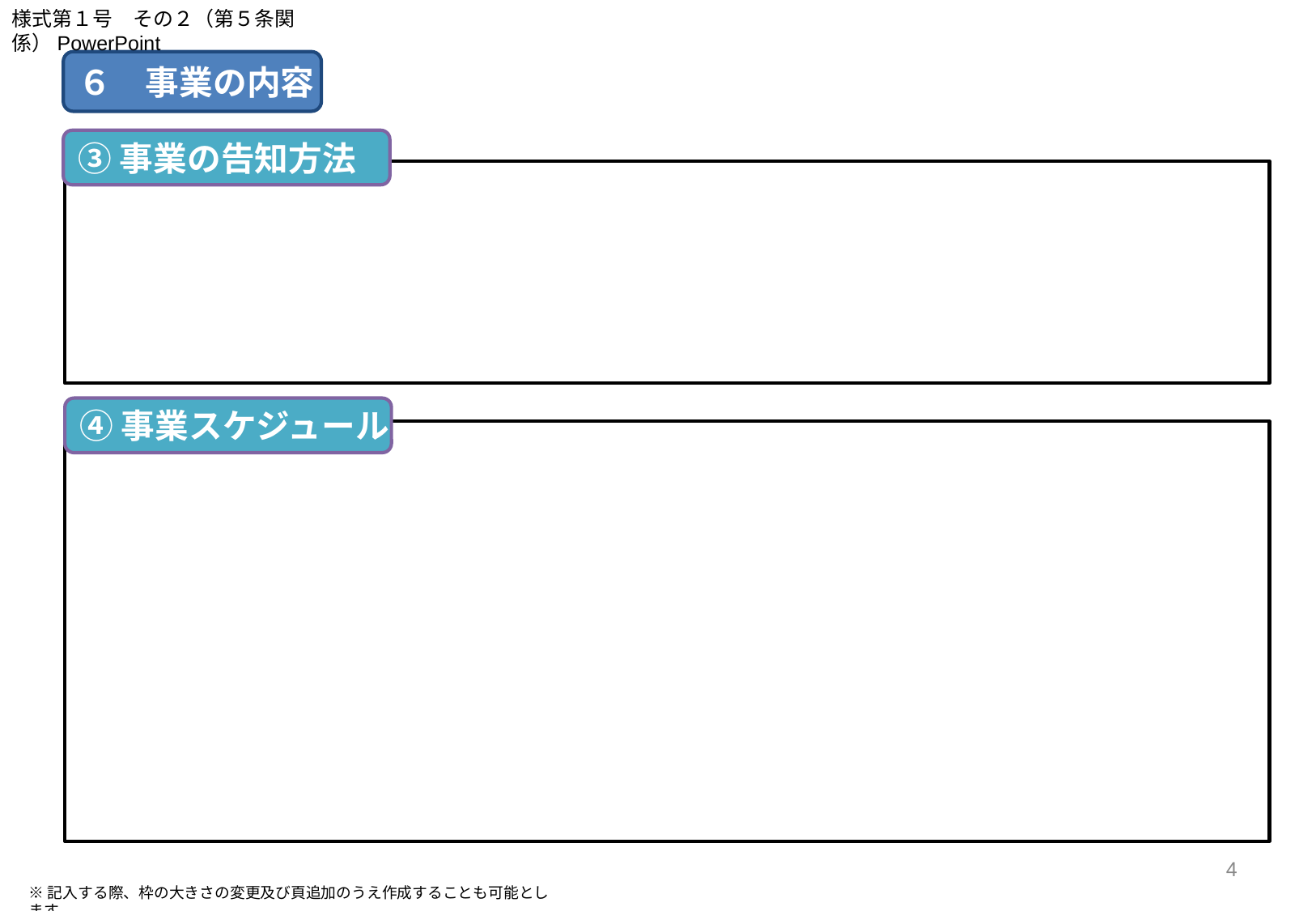

様式第１号　その２（第５条関係）PowerPoint
６　事業の内容
③事業の告知方法

④事業スケジュール

4
※記入する際、枠の大きさの変更及び頁追加のうえ作成することも可能とします。